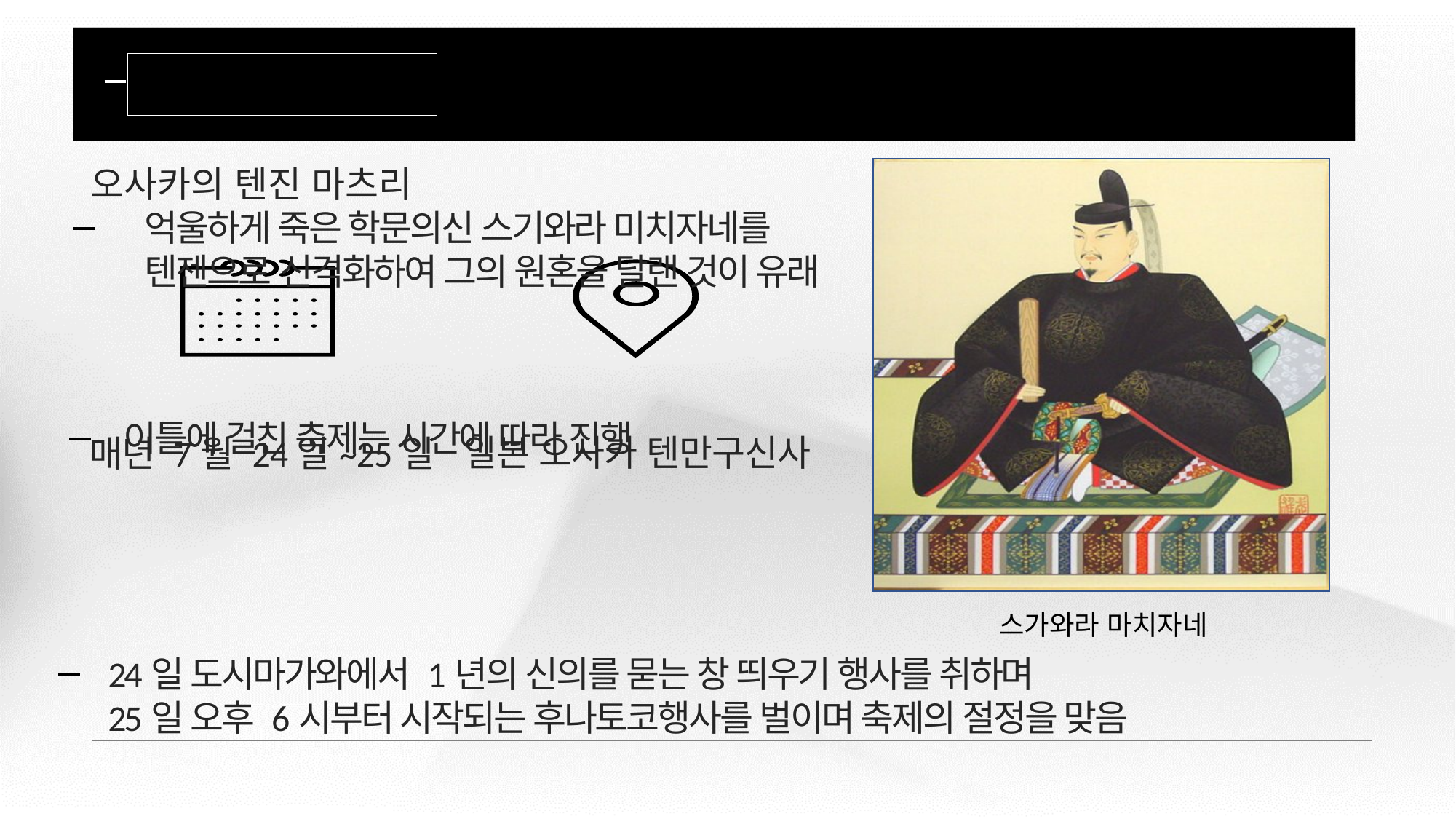

ANALYSIS

일본 3대 마츠리
ANALYSIS
방향성 제시
ANALYSIS
CONCEPT
IDEATION
PRODUCT
PROMOTION
오사카의 텐진 마츠리

일본 오사카 텐만구신사
매년 7월 24일~25일

억울하게 죽은 학문의신 스기와라 미치자네를
텐젠으로 신격화하여 그의 원혼을 달랜 것이 유래
이틀에 걸친 축제는 시간에 따라 진행
스가와라 마치자네
24일 도시마가와에서 1년의 신의를 묻는 창 띄우기 행사를 취하며
25일 오후 6시부터 시작되는 후나토코행사를 벌이며 축제의 절정을 맞음